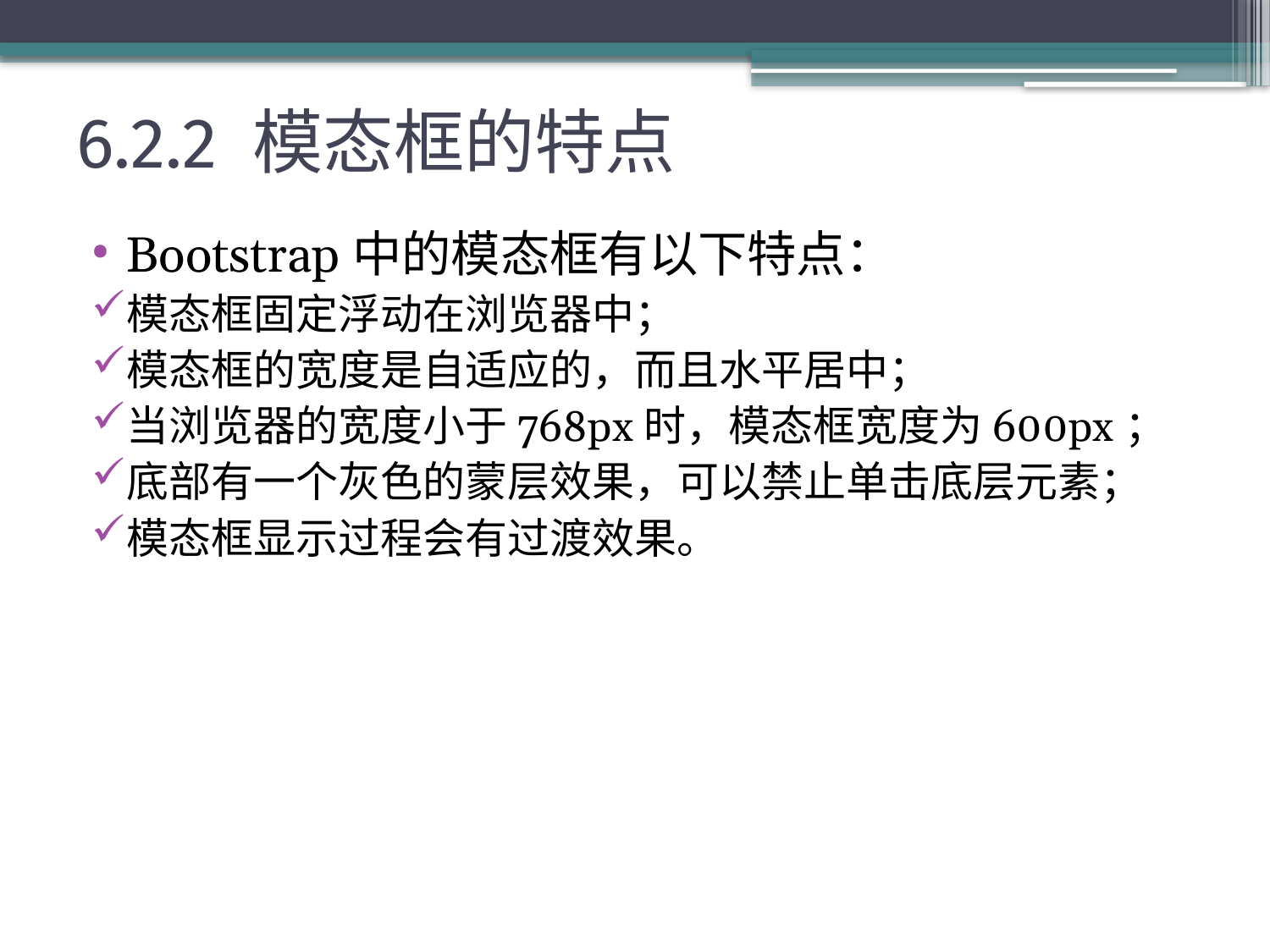

# 6.2.2 模态框的特点
Bootstrap中的模态框有以下特点：
模态框固定浮动在浏览器中；
模态框的宽度是自适应的，而且水平居中；
当浏览器的宽度小于768px时，模态框宽度为600px；
底部有一个灰色的蒙层效果，可以禁止单击底层元素；
模态框显示过程会有过渡效果。